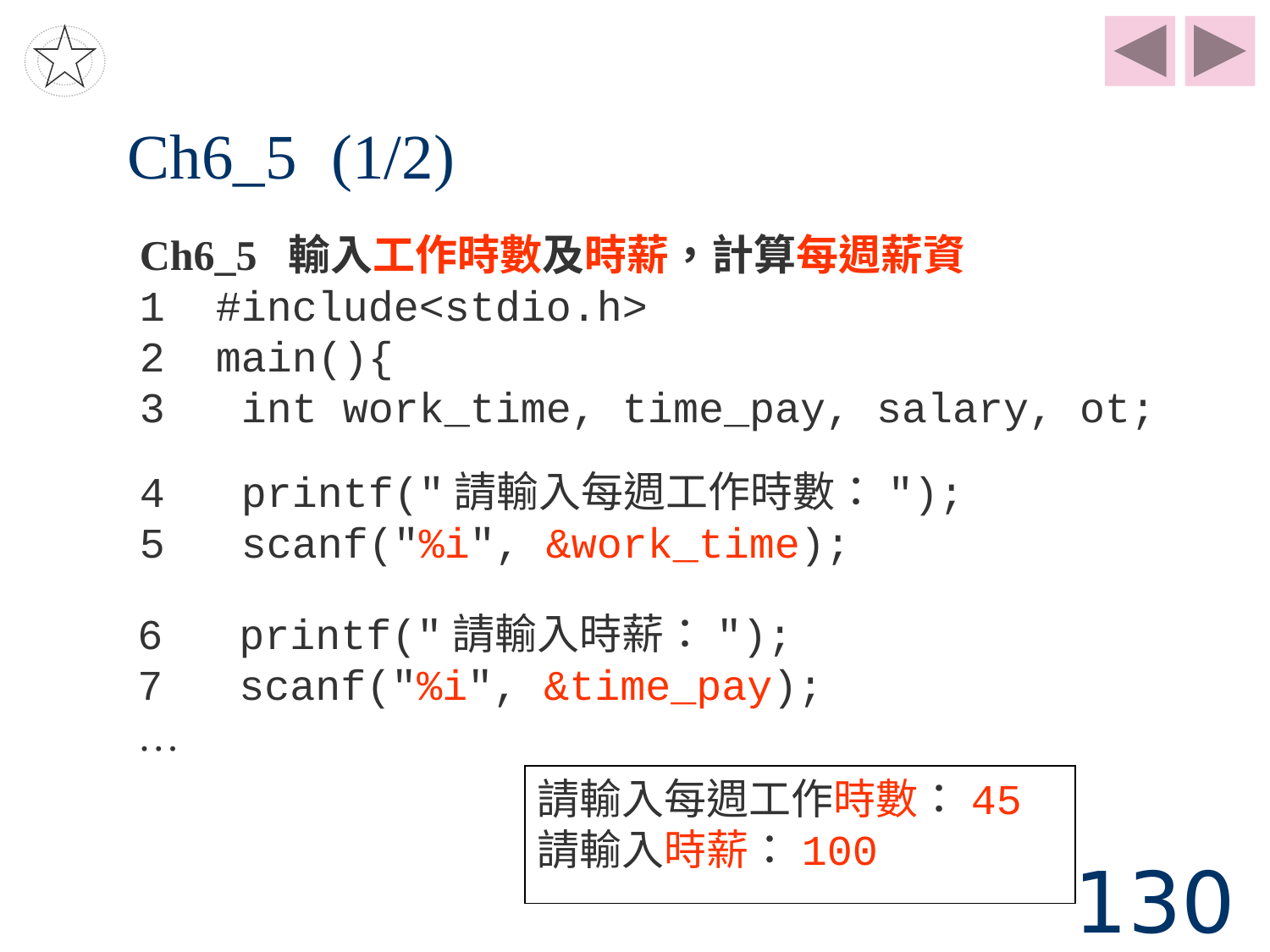

# Ch6_5  (1/2)
Ch6_5  輸入工作時數及時薪，計算每週薪資
1  #include<stdio.h>
2  main(){
3   int work_time, time_pay, salary, ot;
4   printf("請輸入每週工作時數：");
5   scanf("%i", &work_time);
6   printf("請輸入時薪：");
7   scanf("%i", &time_pay);
…
請輸入每週工作時數：45
請輸入時薪：100
130